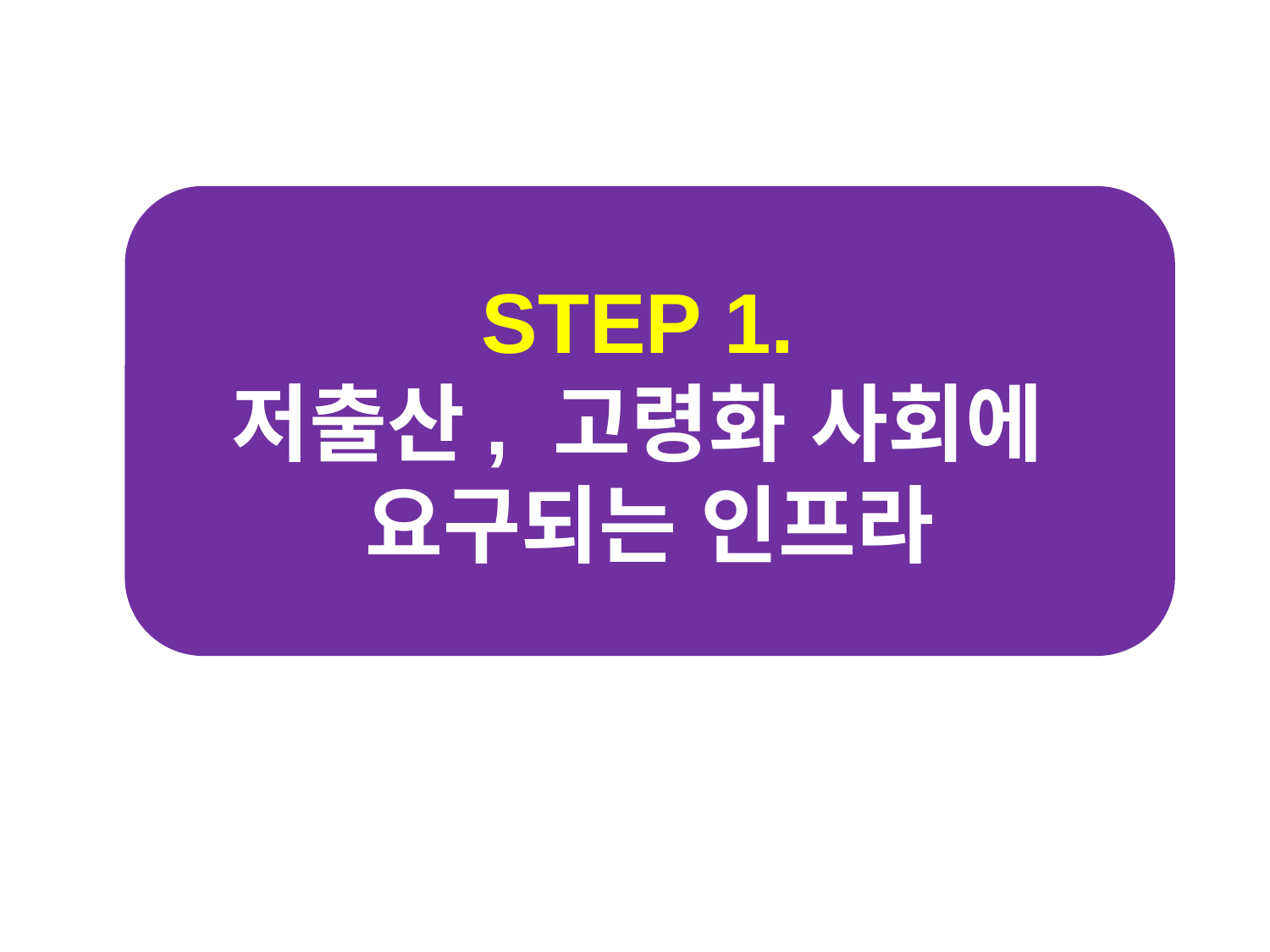

STEP 1.
저출산, 고령화 사회에
요구되는 인프라